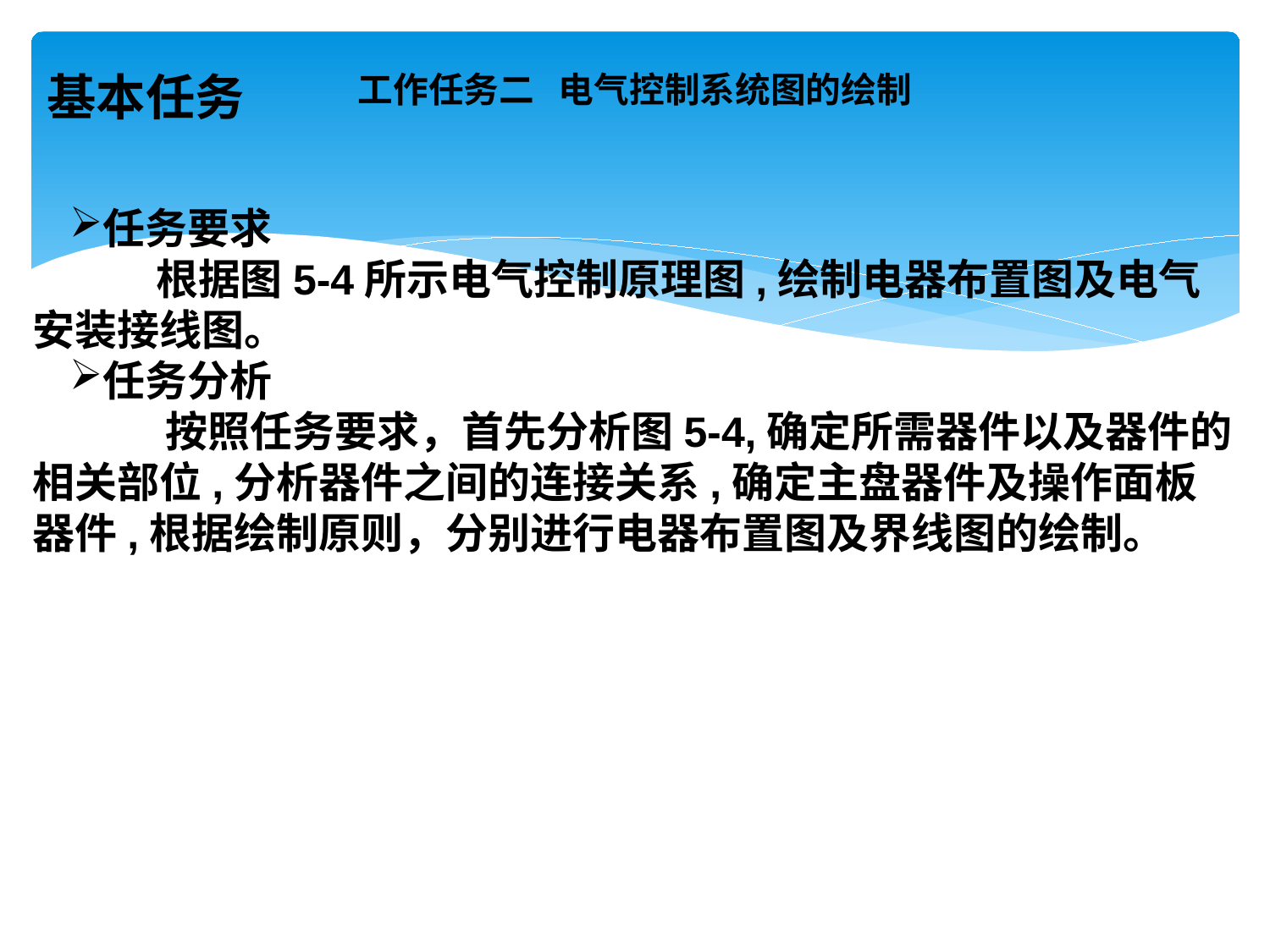

# 工作任务二   电气控制系统图的绘制
基本任务
任务要求
        根据图5-4所示电气控制原理图,绘制电器布置图及电气安装接线图。
任务分析
         按照任务要求，首先分析图5-4,确定所需器件以及器件的相关部位,分析器件之间的连接关系,确定主盘器件及操作面板器件,根据绘制原则，分别进行电器布置图及界线图的绘制。